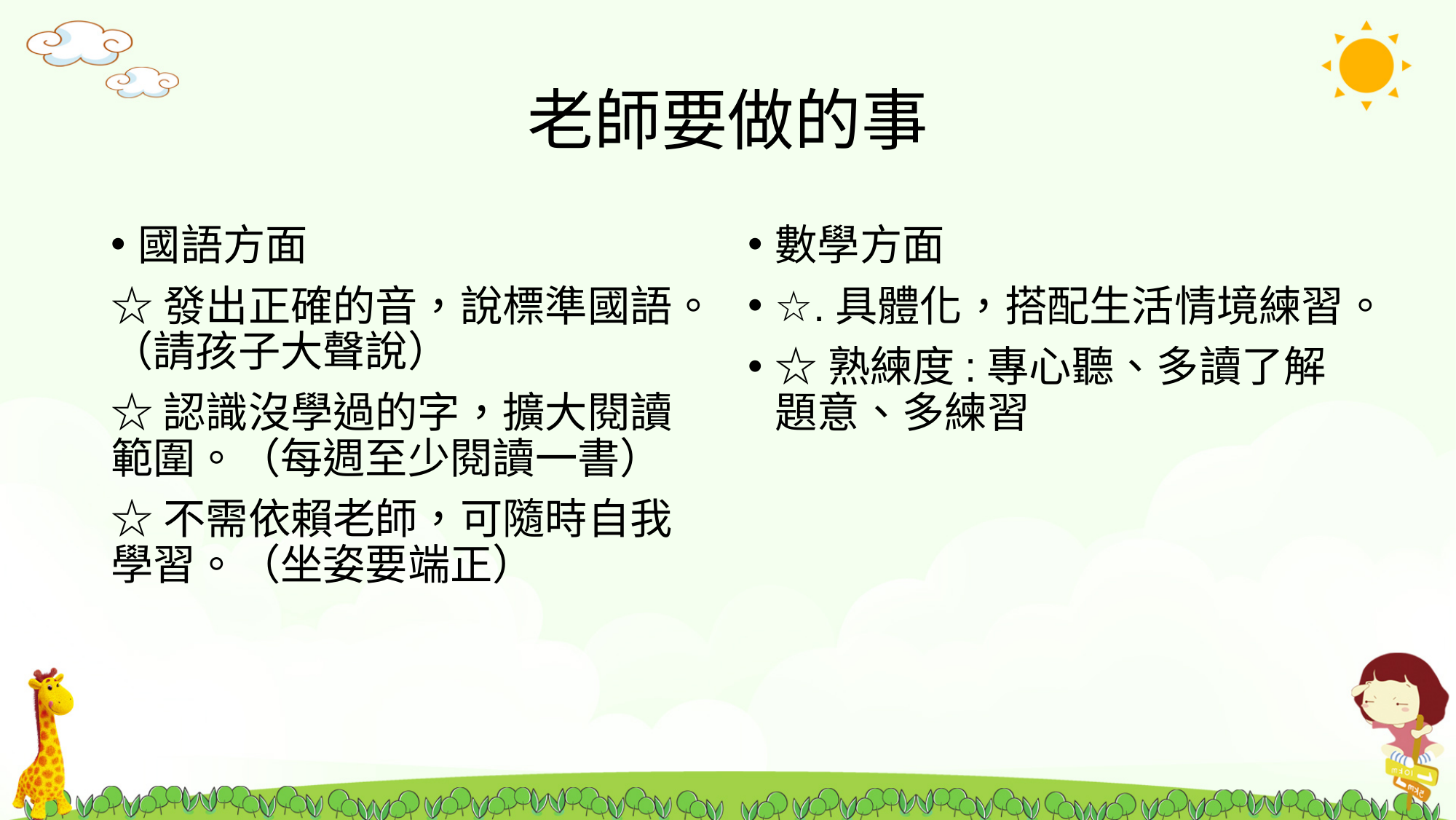

# 老師要做的事
國語方面
☆發出正確的音，說標準國語。（請孩子大聲說）
☆認識沒學過的字，擴大閱讀範圍。（每週至少閱讀一書）
☆不需依賴老師，可隨時自我學習。（坐姿要端正）

數學方面
☆.具體化，搭配生活情境練習。
☆熟練度:專心聽、多讀了解題意、多練習